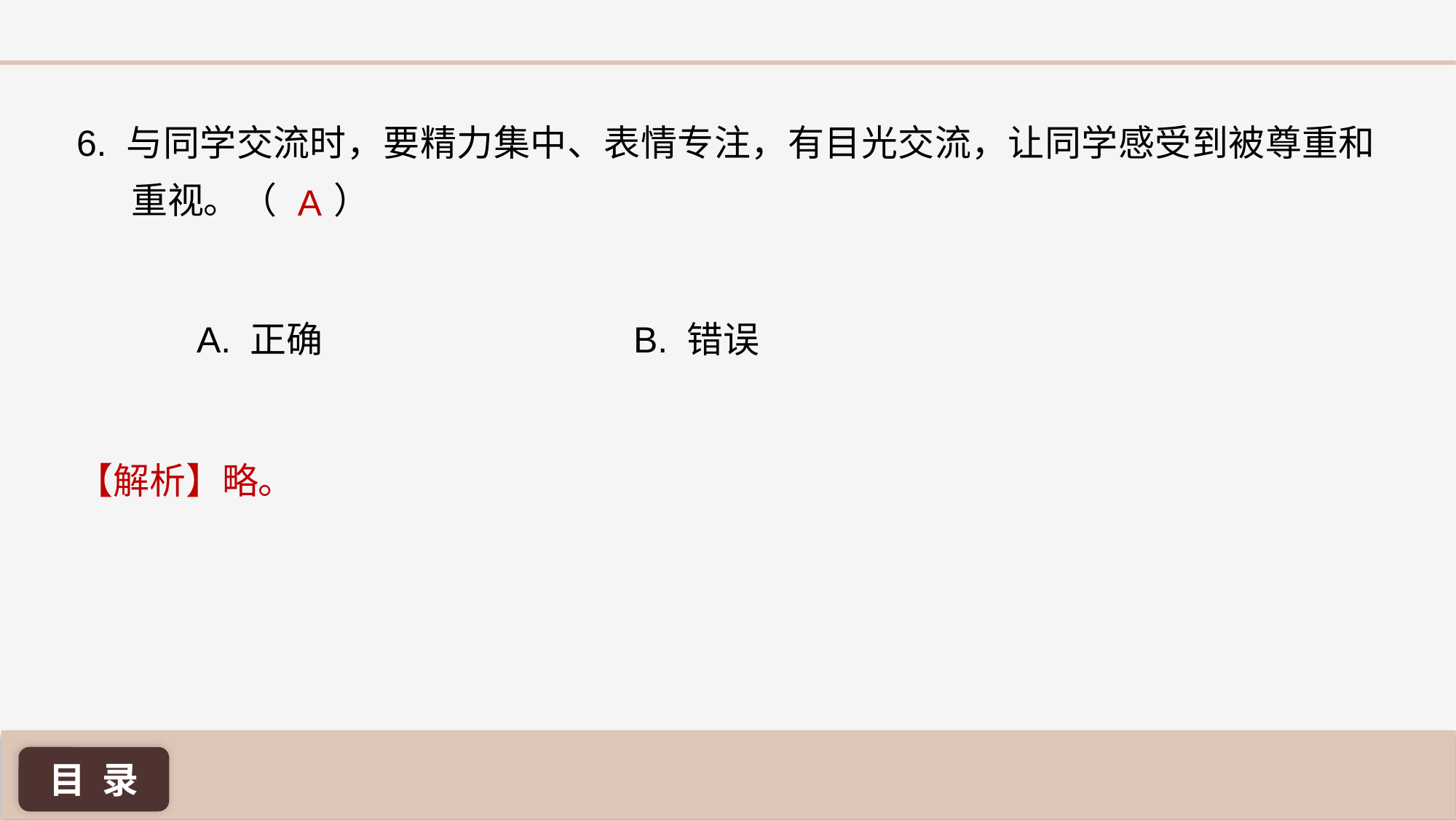

6. 与同学交流时，要精力集中、表情专注，有目光交流，让同学感受到被尊重和重视。（       ）
A
A. 正确 			B. 错误
【解析】略。